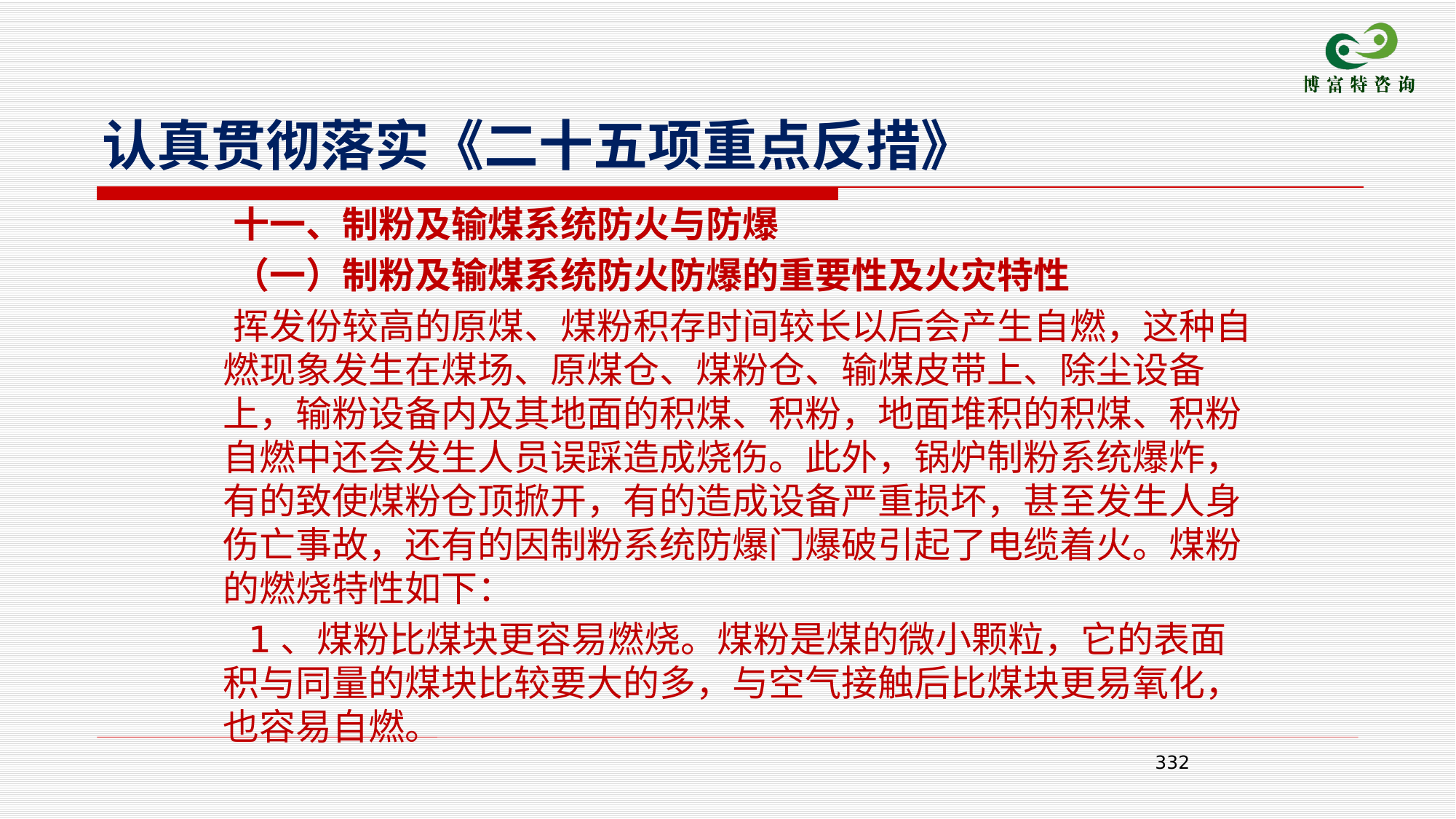

认真贯彻落实《二十五项重点反措》
       十一、制粉及输煤系统防火与防爆
       （一）制粉及输煤系统防火防爆的重要性及火灾特性
       挥发份较高的原煤、煤粉积存时间较长以后会产生自燃，这种自燃现象发生在煤场、原煤仓、煤粉仓、输煤皮带上、除尘设备上，输粉设备内及其地面的积煤、积粉，地面堆积的积煤、积粉自燃中还会发生人员误踩造成烧伤。此外，锅炉制粉系统爆炸，有的致使煤粉仓顶掀开，有的造成设备严重损坏，甚至发生人身伤亡事故，还有的因制粉系统防爆门爆破引起了电缆着火。煤粉的燃烧特性如下：
       1、煤粉比煤块更容易燃烧。煤粉是煤的微小颗粒，它的表面积与同量的煤块比较要大的多，与空气接触后比煤块更易氧化，也容易自燃。

332